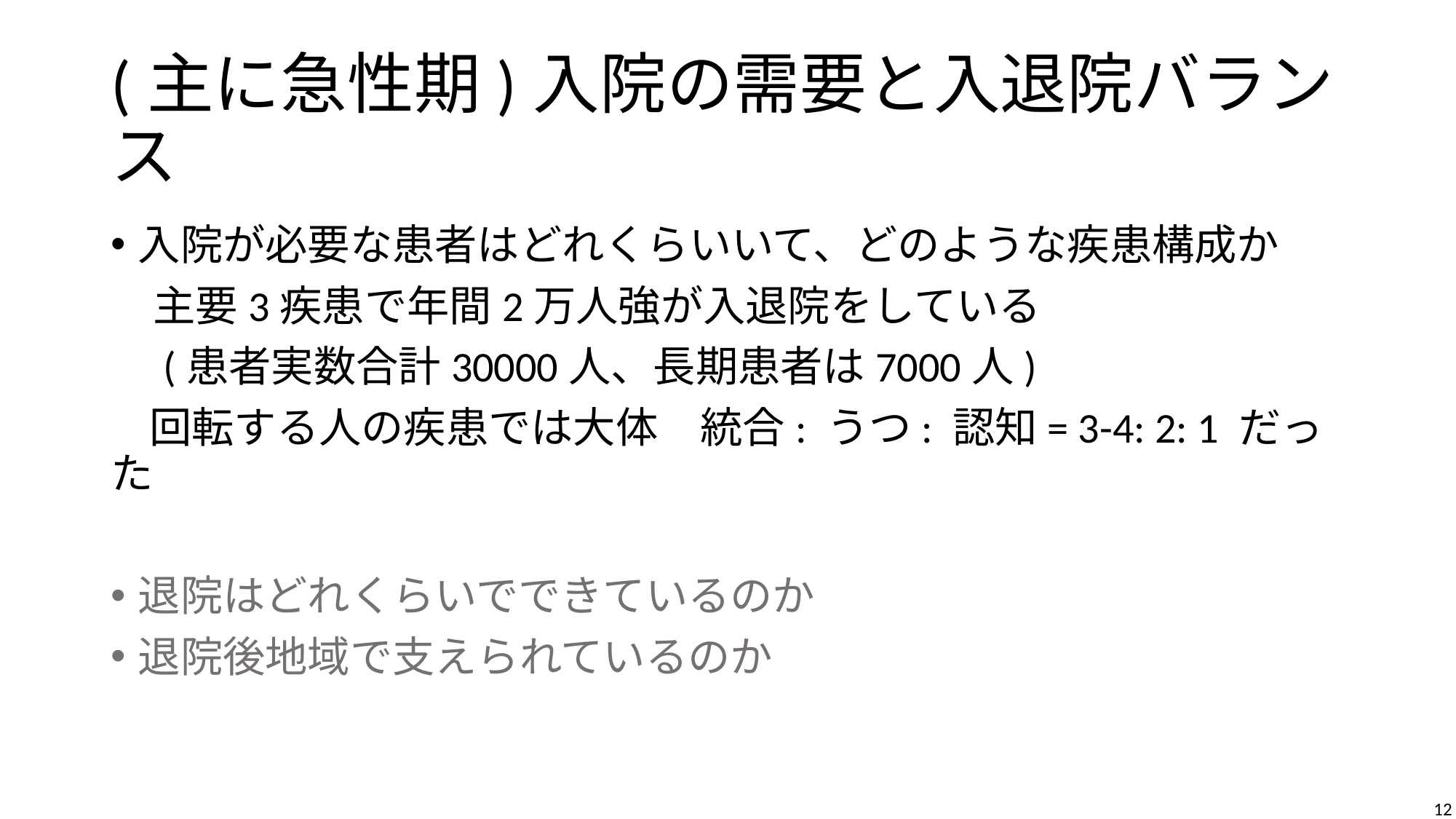

# (主に急性期)入院の需要と入退院バランス
入院が必要な患者はどれくらいいて、どのような疾患構成か
　主要3疾患で年間2万人強が入退院をしている
　(患者実数合計30000人、長期患者は7000人)
   回転する人の疾患では大体　統合: うつ: 認知= 3-4: 2: 1 だった

退院はどれくらいでできているのか
退院後地域で支えられているのか
12